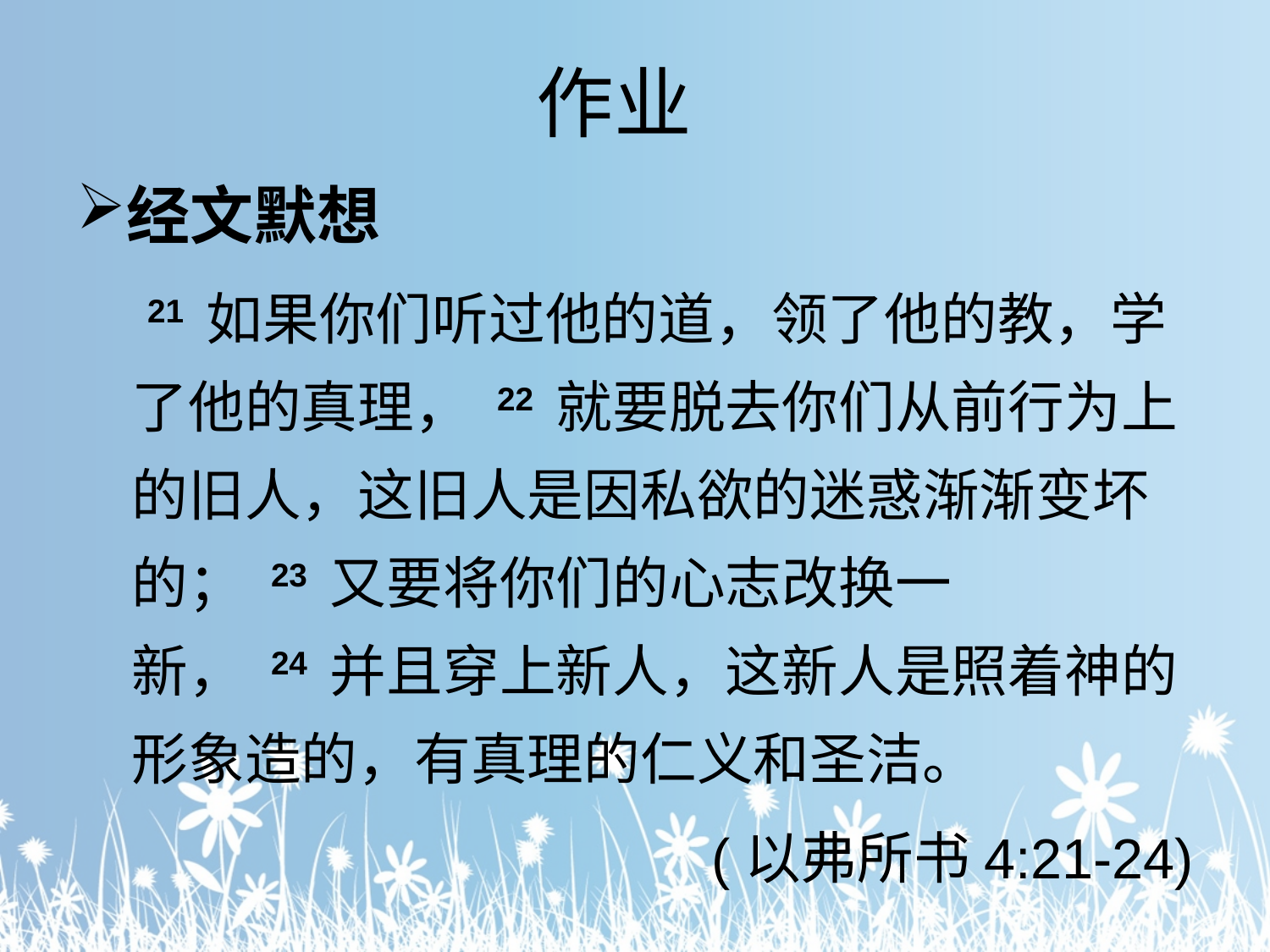

# 作业
经文默想
 21 如果你们听过他的道，领了他的教，学了他的真理， 22 就要脱去你们从前行为上的旧人，这旧人是因私欲的迷惑渐渐变坏的； 23 又要将你们的心志改换一新， 24 并且穿上新人，这新人是照着神的形象造的，有真理的仁义和圣洁。
(以弗所书4:21-24)